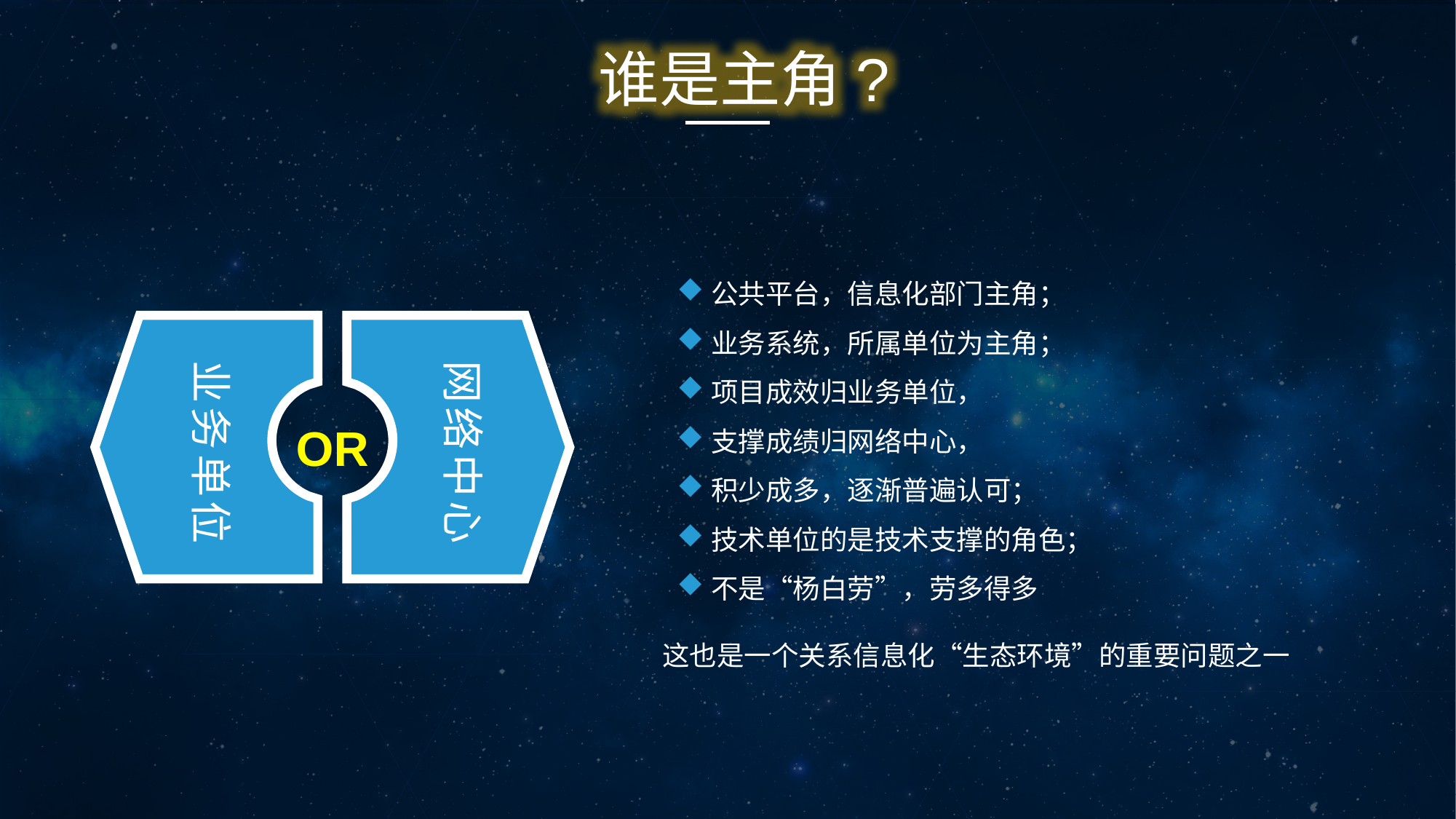

谁是主角?
公共平台，信息化部门主角；
业务系统，所属单位为主角；
项目成效归业务单位，
支撑成绩归网络中心，
积少成多，逐渐普遍认可；
技术单位的是技术支撑的角色；
不是“杨白劳”，劳多得多

业务单位
网络中心
OR
这也是一个关系信息化“生态环境”的重要问题之一